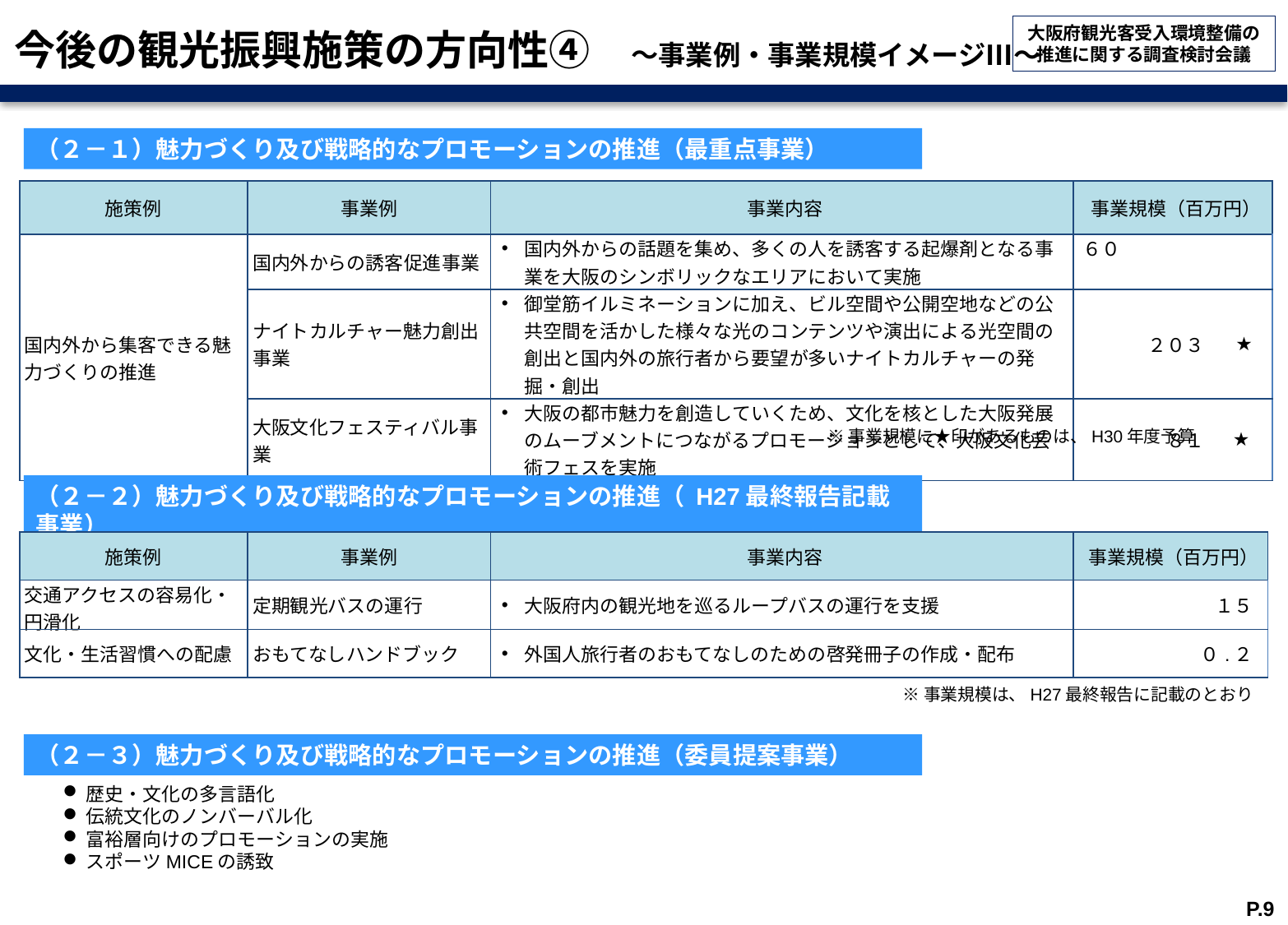

# 今後の観光振興施策の方向性④　～事業例・事業規模イメージⅢ～
（２－１）魅力づくり及び戦略的なプロモーションの推進（最重点事業）
| 施策例 | 事業例 | 事業内容 | 事業規模（百万円） |  |
| --- | --- | --- | --- | --- |
| 国内外から集客できる魅力づくりの推進 | 国内外からの誘客促進事業 | 国内外からの話題を集め、多くの人を誘客する起爆剤となる事業を大阪のシンボリックなエリアにおいて実施 | ６０ |  |
|  | ナイトカルチャー魅力創出事業 | 御堂筋イルミネーションに加え、ビル空間や公開空地などの公共空間を活かした様々な光のコンテンツや演出による光空間の創出と国内外の旅行者から要望が多いナイトカルチャーの発掘・創出 | ２０３ | ★ |
|  | 大阪文化フェスティバル事業 | 大阪の都市魅力を創造していくため、文化を核とした大阪発展のムーブメントにつながるプロモーションとして、大阪文化芸術フェスを実施 | ８１ | ★ |
※事業規模に★印があるものは、H30年度予算
（２－２）魅力づくり及び戦略的なプロモーションの推進（ H27最終報告記載事業）
| 施策例 | 事業例 | 事業内容 | 事業規模（百万円） |
| --- | --- | --- | --- |
| 交通アクセスの容易化・円滑化 | 定期観光バスの運行 | 大阪府内の観光地を巡るループバスの運行を支援 | １５ |
| 文化・生活習慣への配慮 | おもてなしハンドブック | 外国人旅行者のおもてなしのための啓発冊子の作成・配布 | ０.２ |
※事業規模は、H27最終報告に記載のとおり
（２－３）魅力づくり及び戦略的なプロモーションの推進（委員提案事業）
歴史・文化の多言語化
伝統文化のノンバーバル化
富裕層向けのプロモーションの実施
スポーツMICEの誘致
P.9